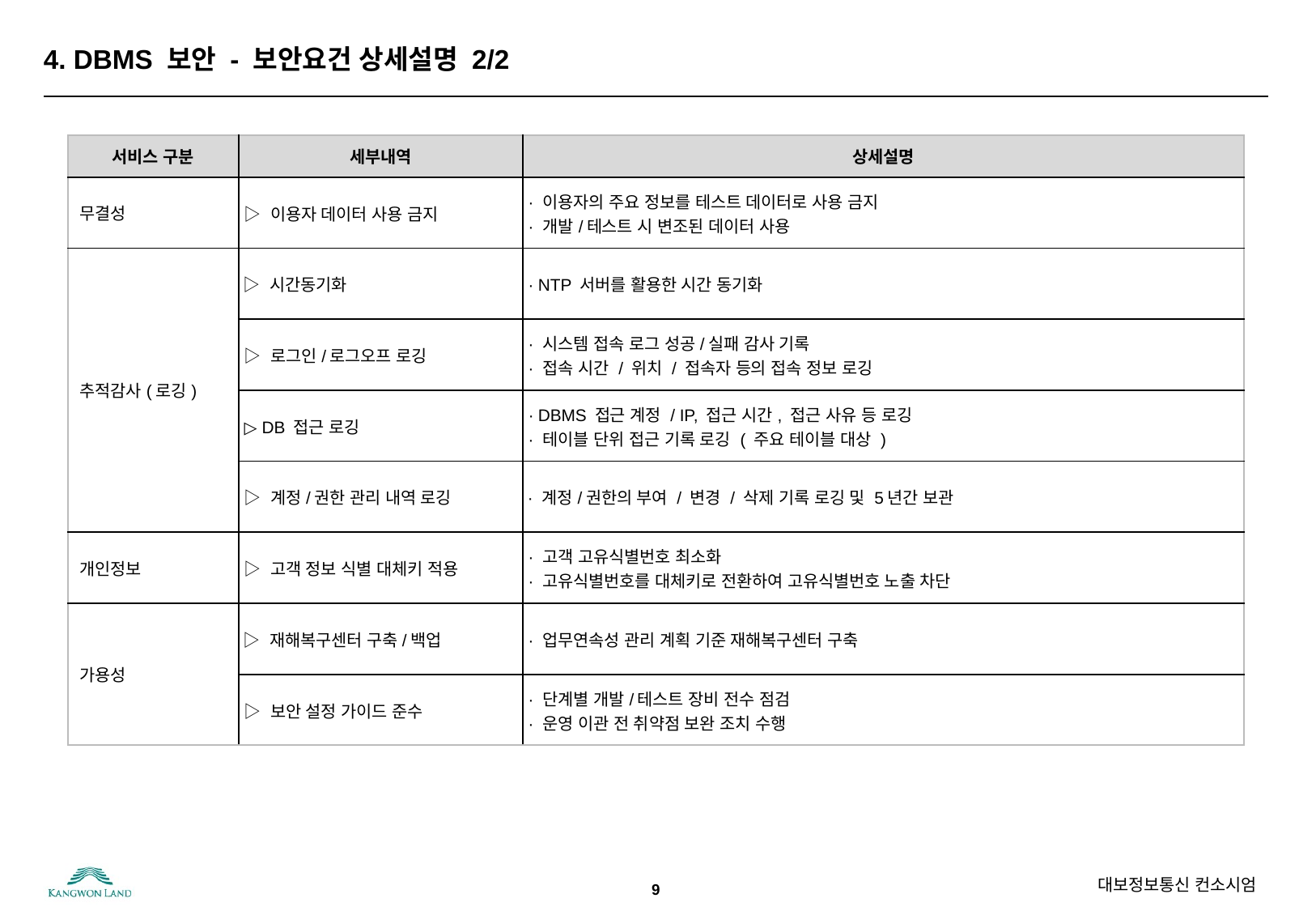

4. DBMS 보안 - 보안요건 상세설명 2/2
| 서비스 구분 | 세부내역 | 상세설명 |
| --- | --- | --- |
| 무결성 | ▷ 이용자 데이터 사용 금지 | ∙ 이용자의 주요 정보를 테스트 데이터로 사용 금지 ∙ 개발/테스트 시 변조된 데이터 사용 |
| 추적감사(로깅) | ▷ 시간동기화 | ∙ NTP 서버를 활용한 시간 동기화 |
|  | ▷ 로그인/로그오프 로깅 | ∙ 시스템 접속 로그 성공/실패 감사 기록 ∙ 접속 시간 / 위치 / 접속자 등의 접속 정보 로깅 |
|  | ▷ DB 접근 로깅 | ∙ DBMS 접근 계정 / IP, 접근 시간, 접근 사유 등 로깅 ∙ 테이블 단위 접근 기록 로깅 ( 주요 테이블 대상 ) |
|  | ▷ 계정/권한 관리 내역 로깅 | ∙ 계정/권한의 부여 / 변경 / 삭제 기록 로깅 및 5년간 보관 |
| 개인정보 | ▷ 고객 정보 식별 대체키 적용 | ∙ 고객 고유식별번호 최소화 ∙ 고유식별번호를 대체키로 전환하여 고유식별번호 노출 차단 |
| 가용성 | ▷ 재해복구센터 구축/백업 | ∙ 업무연속성 관리 계획 기준 재해복구센터 구축 |
|  | ▷ 보안 설정 가이드 준수 | ∙ 단계별 개발/테스트 장비 전수 점검 ∙ 운영 이관 전 취약점 보완 조치 수행 |
9